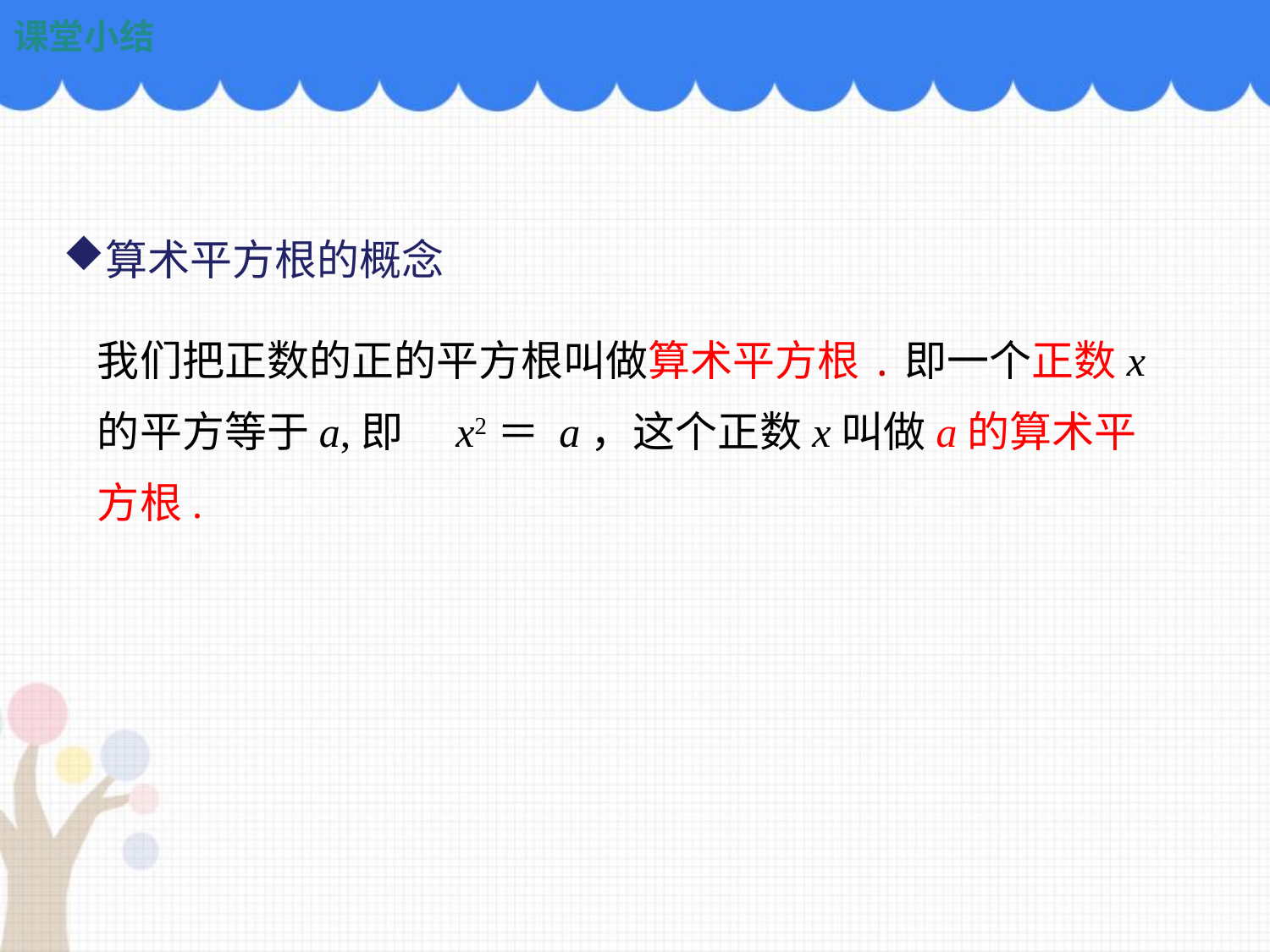

课堂小结
算术平方根的概念
我们把正数的正的平方根叫做算术平方根.即一个正数x的平方等于a,即　x2＝ a，这个正数x叫做a的算术平方根.